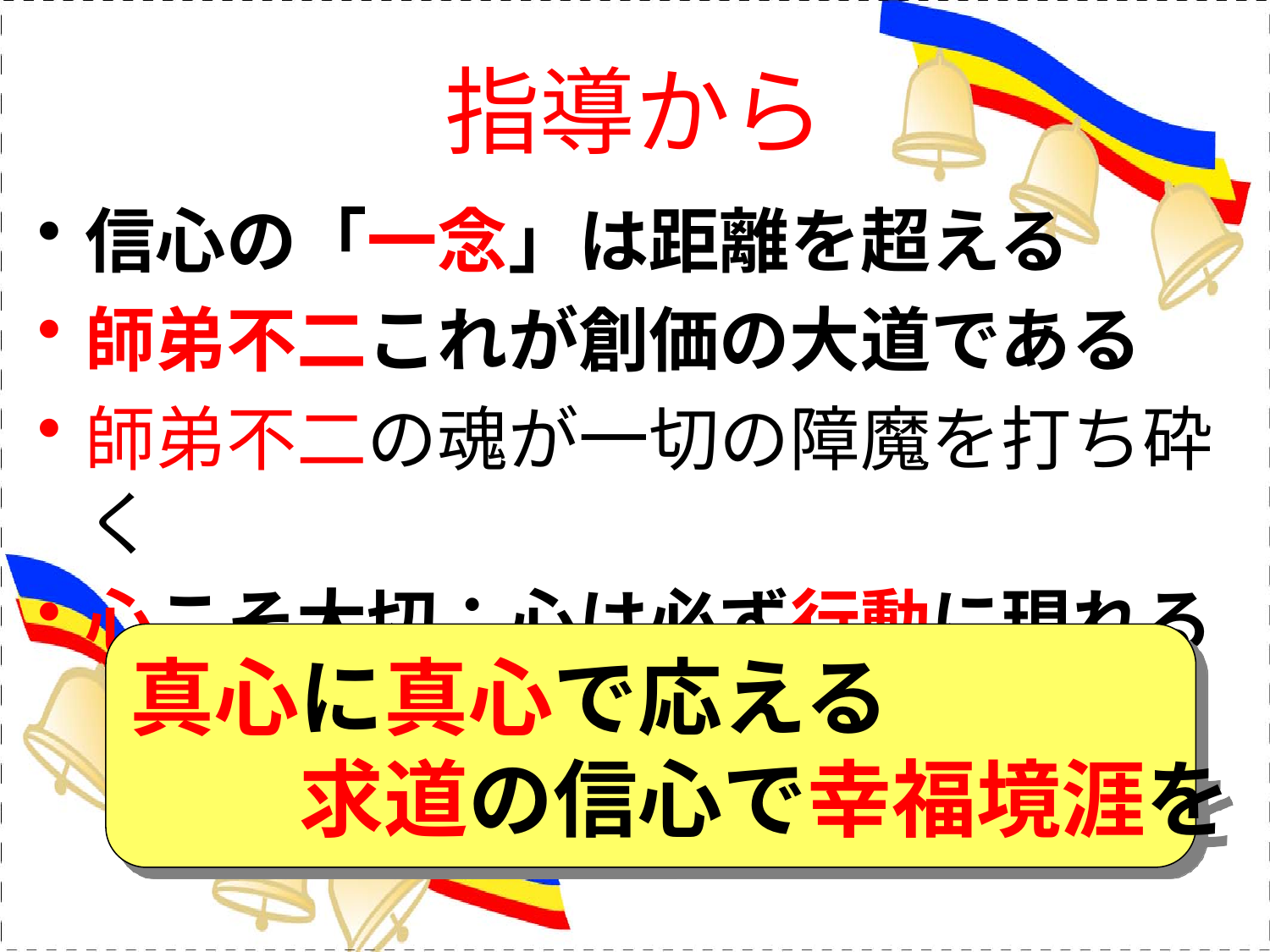

# 指導から
信心の「一念」は距離を超える
師弟不二これが創価の大道である
師弟不二の魂が一切の障魔を打ち砕く
心こそ大切：心は必ず行動に現れる
真心に真心で応える
　　求道の信心で幸福境涯を